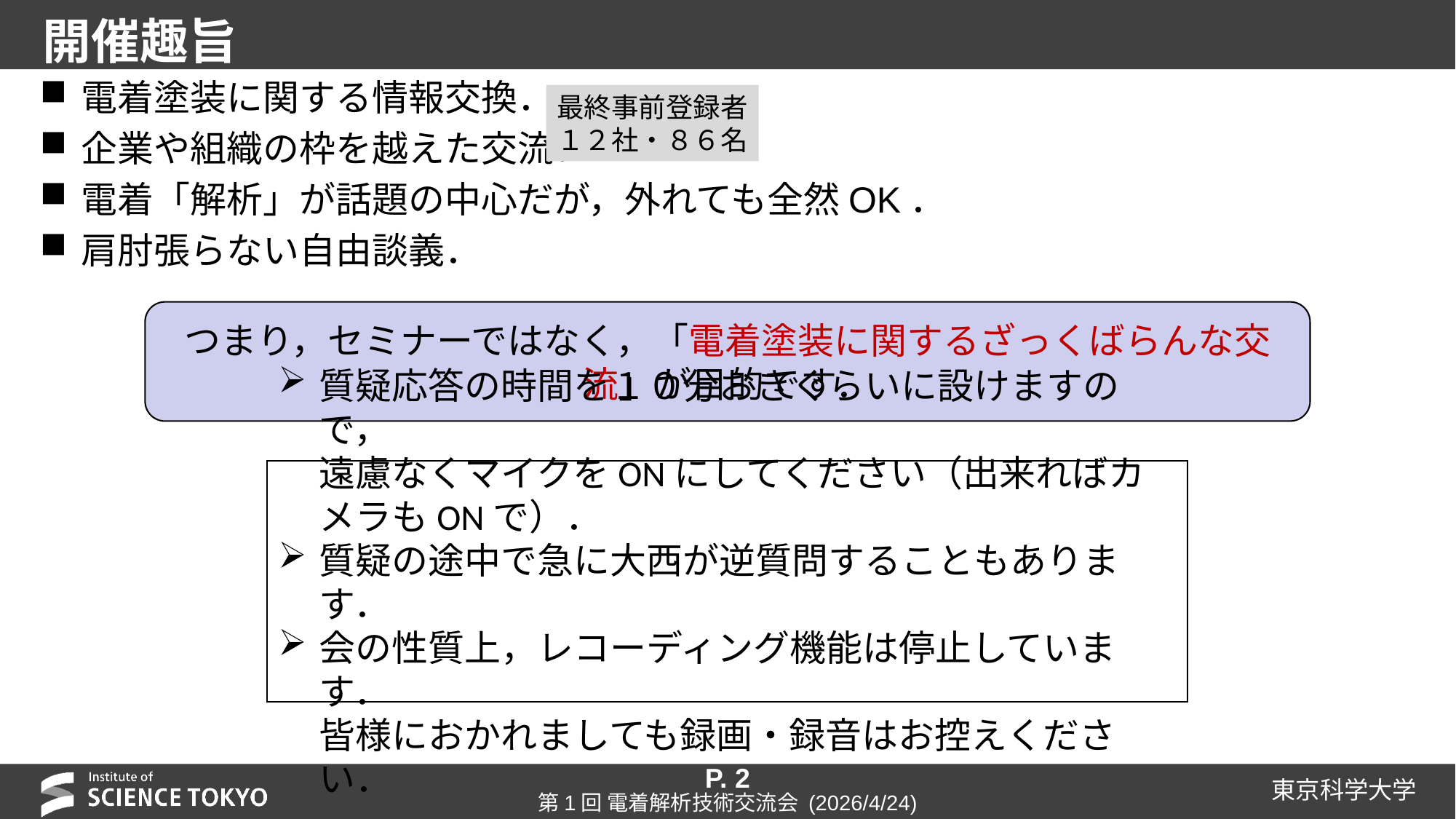

# 開催趣旨
電着塗装に関する情報交換．
企業や組織の枠を越えた交流．
電着「解析」が話題の中心だが，外れても全然OK．
肩肘張らない自由談義．

最終事前登録者
１２社・８６名
つまり，セミナーではなく，「電着塗装に関するざっくばらんな交流」が目的です．
質疑応答の時間を１０分おきぐらいに設けますので，
遠慮なくマイクをONにしてください（出来ればカメラもONで）．
質疑の途中で急に大西が逆質問することもあります．
会の性質上，レコーディング機能は停止しています．
皆様におかれましても録画・録音はお控えください．
P. 2